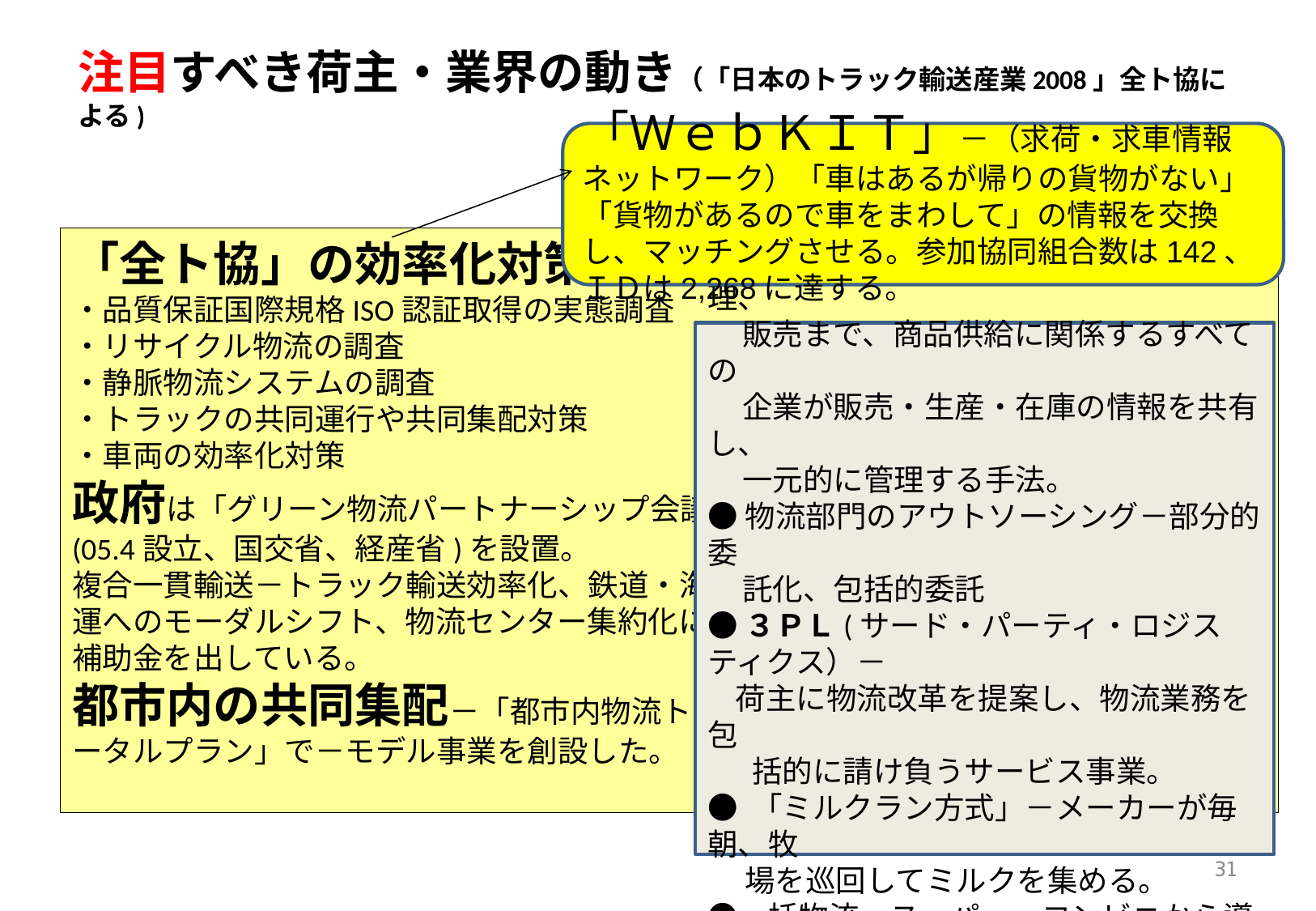

# 注目すべき荷主・業界の動き（「日本のトラック輸送産業2008」全ト協による)
「ＷｅｂＫＩＴ」－（求荷・求車情報ネットワーク）「車はあるが帰りの貨物がない」「貨物があるので車をまわして」の情報を交換し、マッチングさせる。参加協同組合数は142、ＩＤは2,268に達する。
「全ト協」の効率化対策
・品質保証国際規格ISO認証取得の実態調査
・リサイクル物流の調査
・静脈物流システムの調査
・トラックの共同運行や共同集配対策
・車両の効率化対策
政府は「グリーン物流パートナーシップ会議」
(05.4設立、国交省、経産省)を設置。
複合一貫輸送－トラック輸送効率化、鉄道・海
運へのモーダルシフト、物流センター集約化に
補助金を出している。
都市内の共同集配－「都市内物流ト
ータルプラン」で－モデル事業を創設した。

●SCM（Supply Chain Management )－原料
　 や部品調達から、生産、物流・在庫管理、
    販売まで、商品供給に関係するすべての
    企業が販売・生産・在庫の情報を共有し、
    一元的に管理する手法。
●物流部門のアウトソーシング－部分的委
    託化、包括的委託
●３ＰＬ(サード・パーティ・ロジスティクス）－
   荷主に物流改革を提案し、物流業務を包
 　括的に請け負うサービス事業。
● 「ミルクラン方式」－メーカーが毎朝、牧
　 場を巡回してミルクを集める。
●一括物流－スーパー、コンビニから導入。
    家電量販店、外食チェーンに拡大。
31